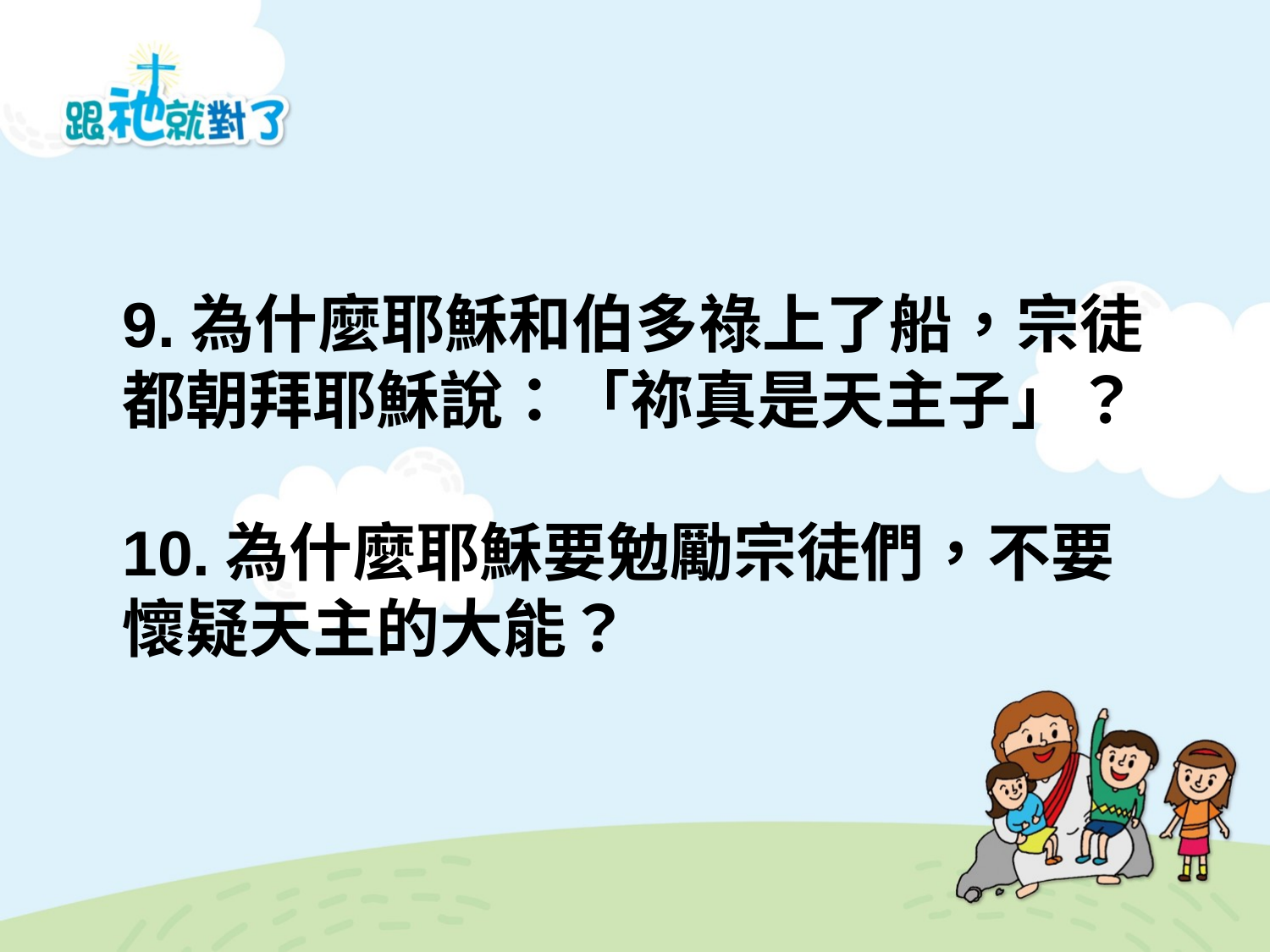

9.為什麼耶穌和伯多祿上了船，宗徒都朝拜耶穌說：「祢真是天主子」？

10.為什麼耶穌要勉勵宗徒們，不要懷疑天主的大能？